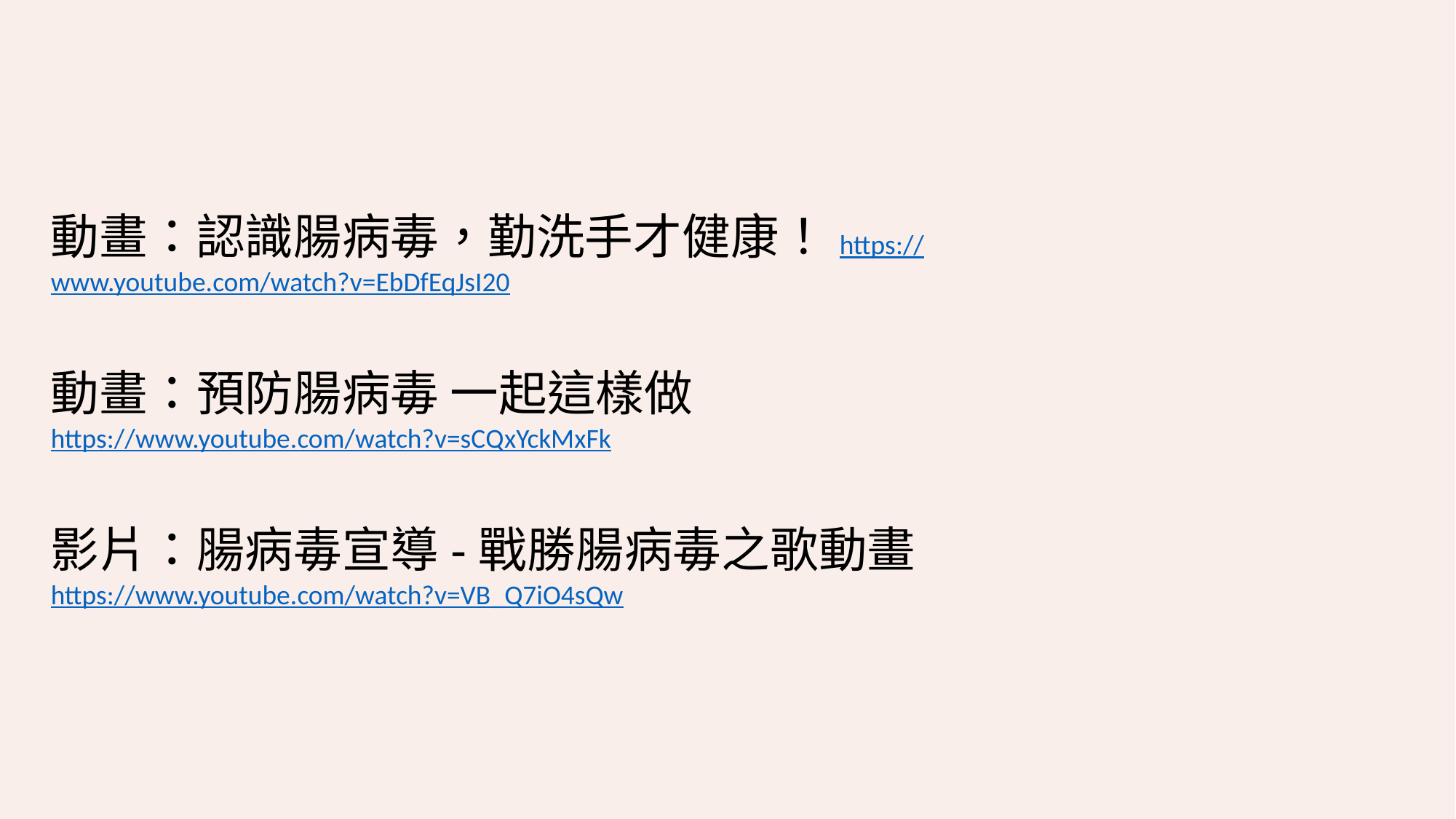

動畫：認識腸病毒，勤洗手才健康！https://www.youtube.com/watch?v=EbDfEqJsI20

動畫：預防腸病毒 一起這樣做
https://www.youtube.com/watch?v=sCQxYckMxFk

影片：腸病毒宣導-戰勝腸病毒之歌動畫
https://www.youtube.com/watch?v=VB_Q7iO4sQw